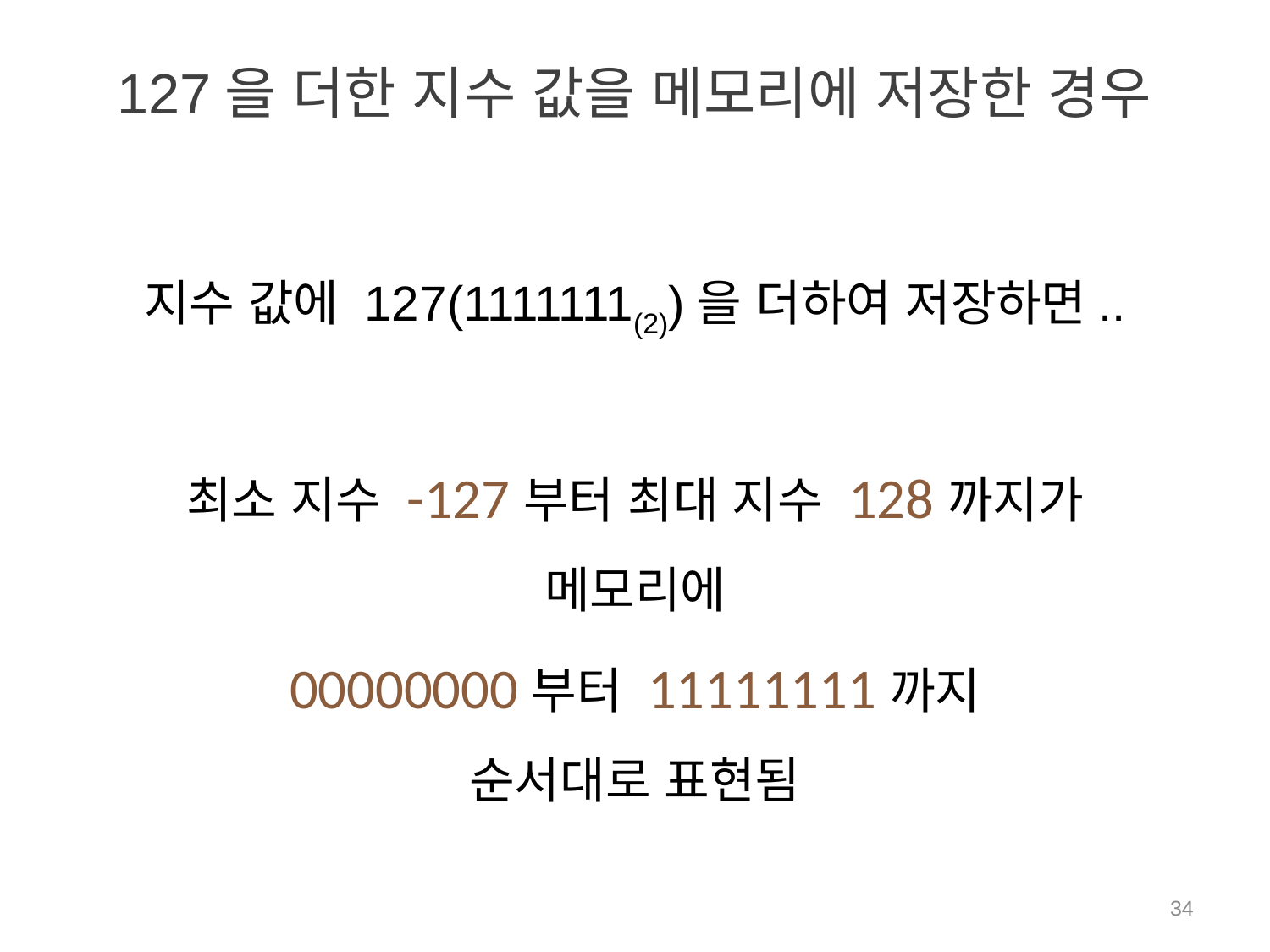

# 127을 더한 지수 값을 메모리에 저장한 경우
지수 값에 127(1111111(2))을 더하여 저장하면..

최소 지수 -127부터 최대 지수 128까지가
메모리에
00000000부터 11111111까지
순서대로 표현됨
34